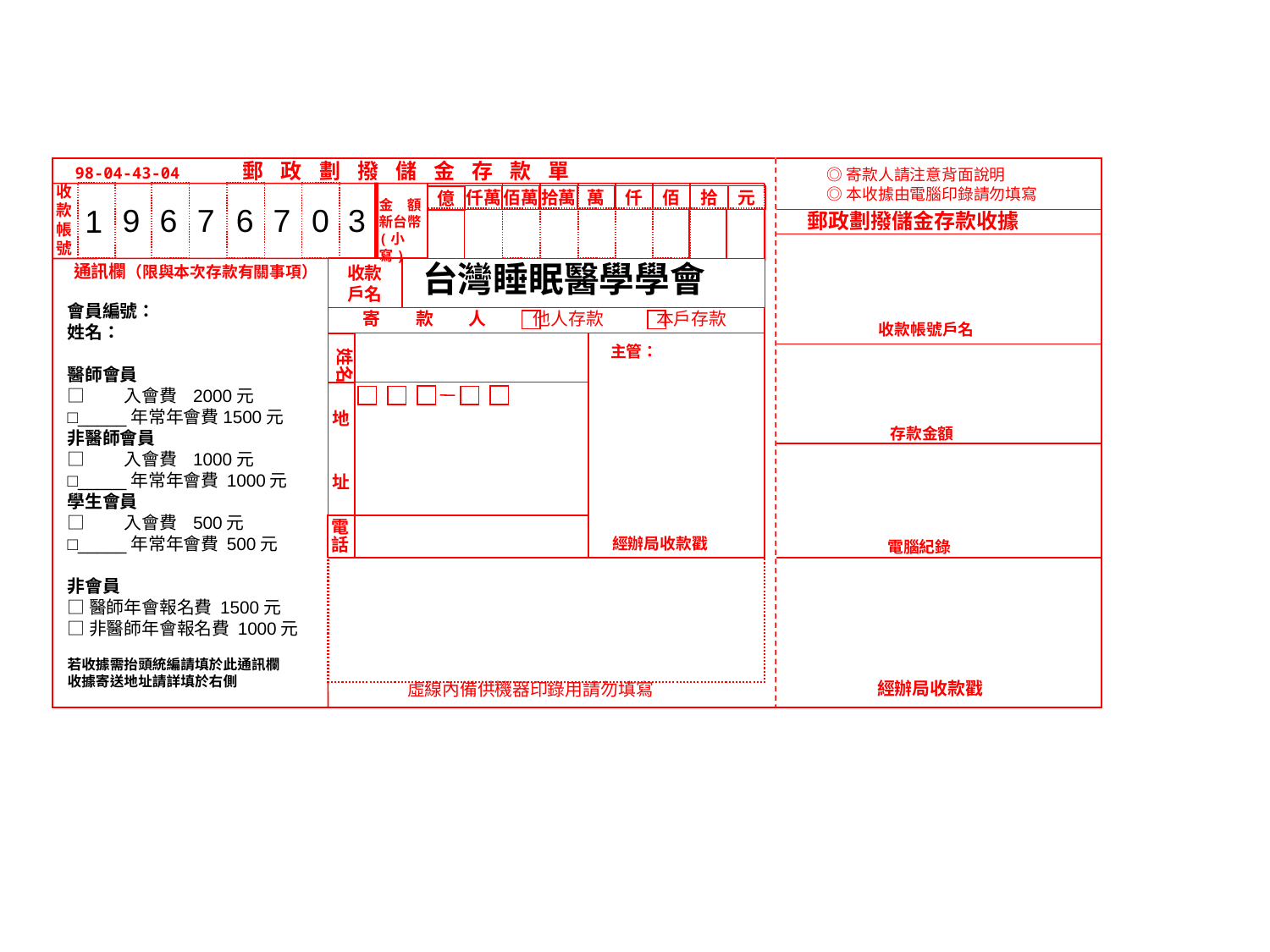

98-04-43-04    　郵    政    劃    撥    儲    金    存    款    單

◎寄款人請注意背面說明
◎本收據由電腦印錄請勿填寫
收款帳
號

9
6
7
6
7
0
3
1

仟萬
佰萬
拾萬
萬
仟
佰
拾
元
億

金　額
新台幣
(小寫)
郵政劃撥儲金存款收據

台灣睡眠醫學學會

會員編號：
姓名：

醫師會員
□　　入會費   2000元
□_____年常年會費1500元
非醫師會員
□　　入會費   1000元
□_____年常年會費 1000元
學生會員
□　　入會費   500元
□_____年常年會費 500元

非會員
□醫師年會報名費 1500元
□非醫師年會報名費 1000元

若收據需抬頭統編請填於此通訊欄
收據寄送地址請詳填於右側
收款
戶名

通訊欄（限與本次存款有關事項）
 　寄　　款　　人　　   他人存款　　　本戶存款

收款帳號戶名

主管：
姓名

地

址

存款金額

電
話
經辦局收款戳
電腦紀錄

虛線內備供機器印錄用請勿填寫
經辦局收款戳